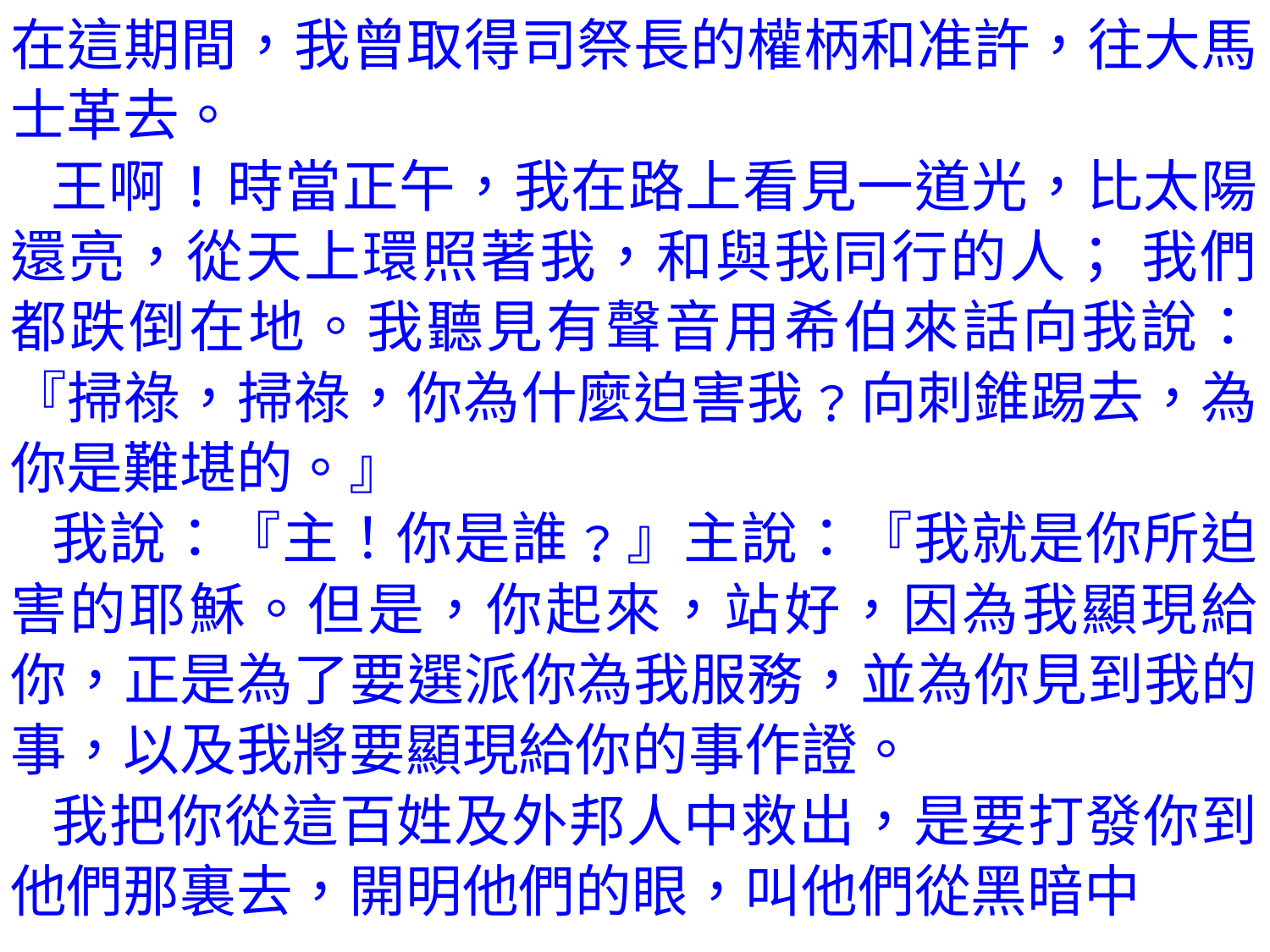

在這期間，我曾取得司祭長的權柄和准許，往大馬士革去。
  王啊!時當正午，我在路上看見一道光，比太陽還亮，從天上環照著我，和與我同行的人； 我們都跌倒在地。我聽見有聲音用希伯來話向我說：『掃祿，掃祿，你為什麼迫害我﹖向刺錐踢去，為你是難堪的。』
  我說：『主！你是誰﹖』主說：『我就是你所迫害的耶穌。但是，你起來，站好，因為我顯現給你，正是為了要選派你為我服務，並為你見到我的事，以及我將要顯現給你的事作證。
  我把你從這百姓及外邦人中救出，是要打發你到他們那裏去，開明他們的眼，叫他們從黑暗中